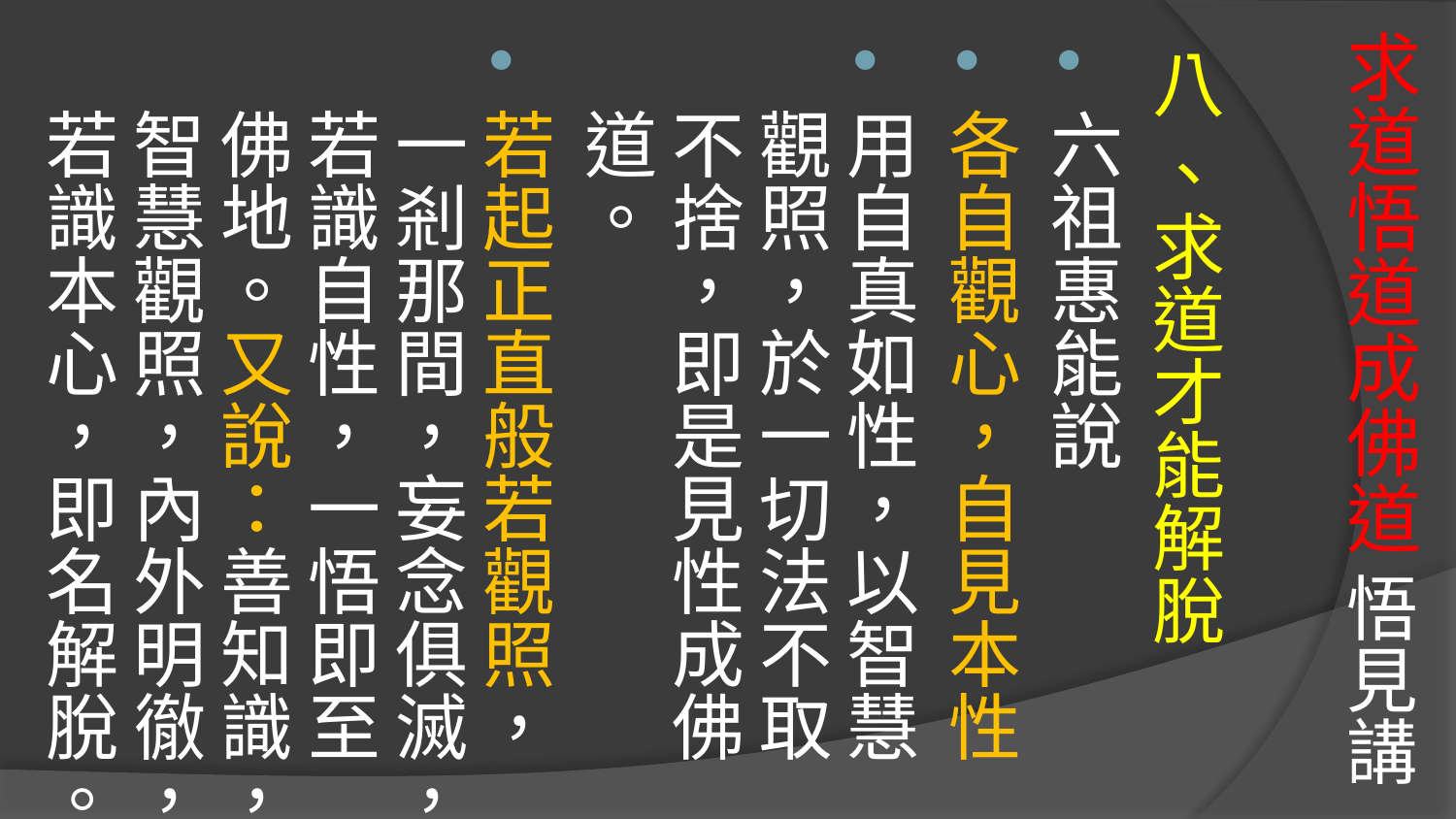

# 求道悟道成佛道 悟見講
八 、求道才能解脫
六祖惠能說
各自觀心，自見本性
用自真如性，以智慧觀照，於一切法不取不捨，即是見性成佛道。
若起正直般若觀照，一剎那間，妄念俱滅，若識自性，一悟即至佛地。又說：善知識，智慧觀照，內外明徹，若識本心，即名解脫。